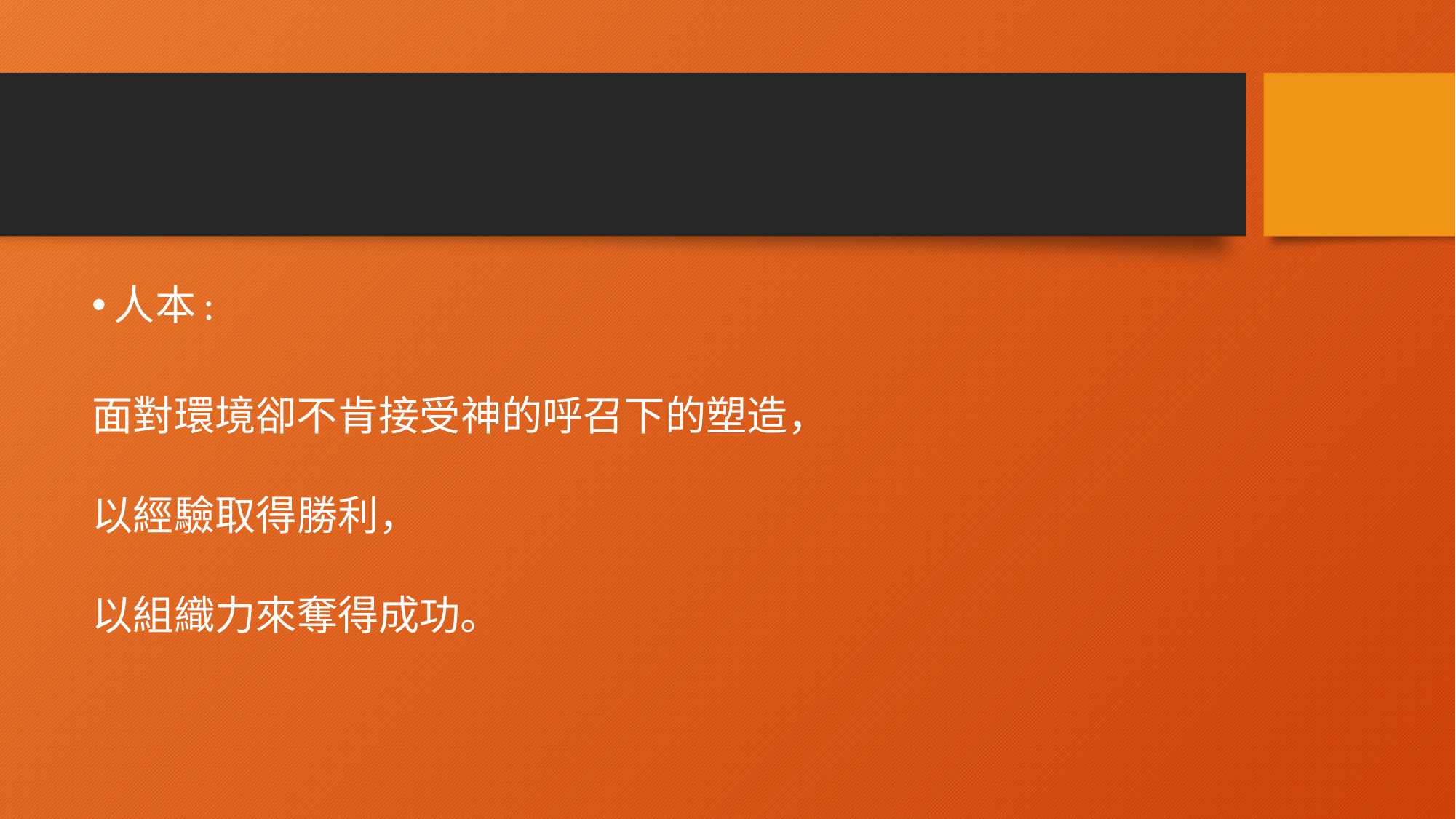

#
人本:

面對環境卻不肯接受神的呼召下的塑造，
以經驗取得勝利，
以組織力來奪得成功。